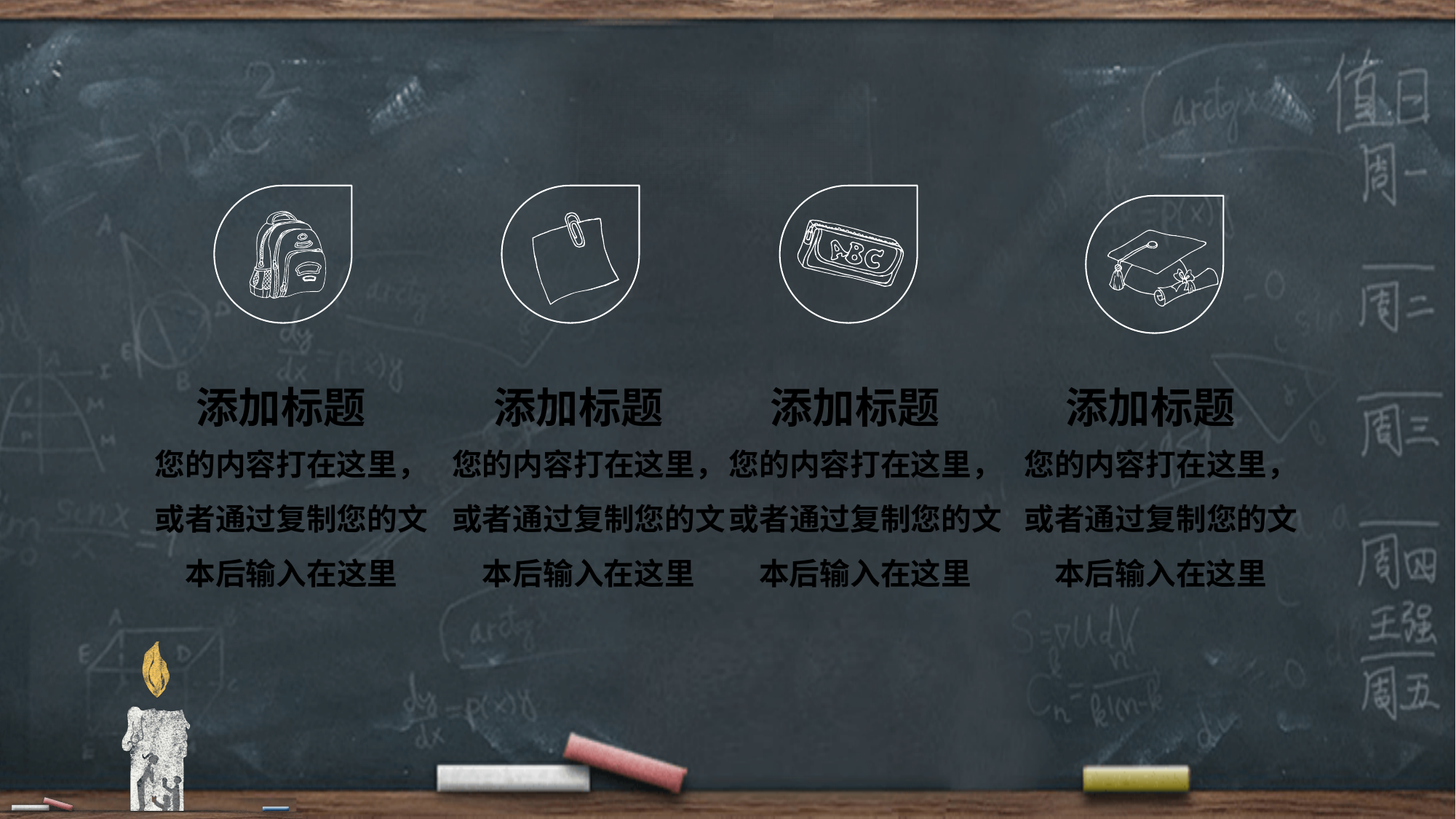

添加标题
添加标题
添加标题
添加标题
您的内容打在这里，或者通过复制您的文本后输入在这里
您的内容打在这里，或者通过复制您的文本后输入在这里
您的内容打在这里，或者通过复制您的文本后输入在这里
您的内容打在这里，或者通过复制您的文本后输入在这里
节日PPT模板 http:// www.PPT818.com/jieri/